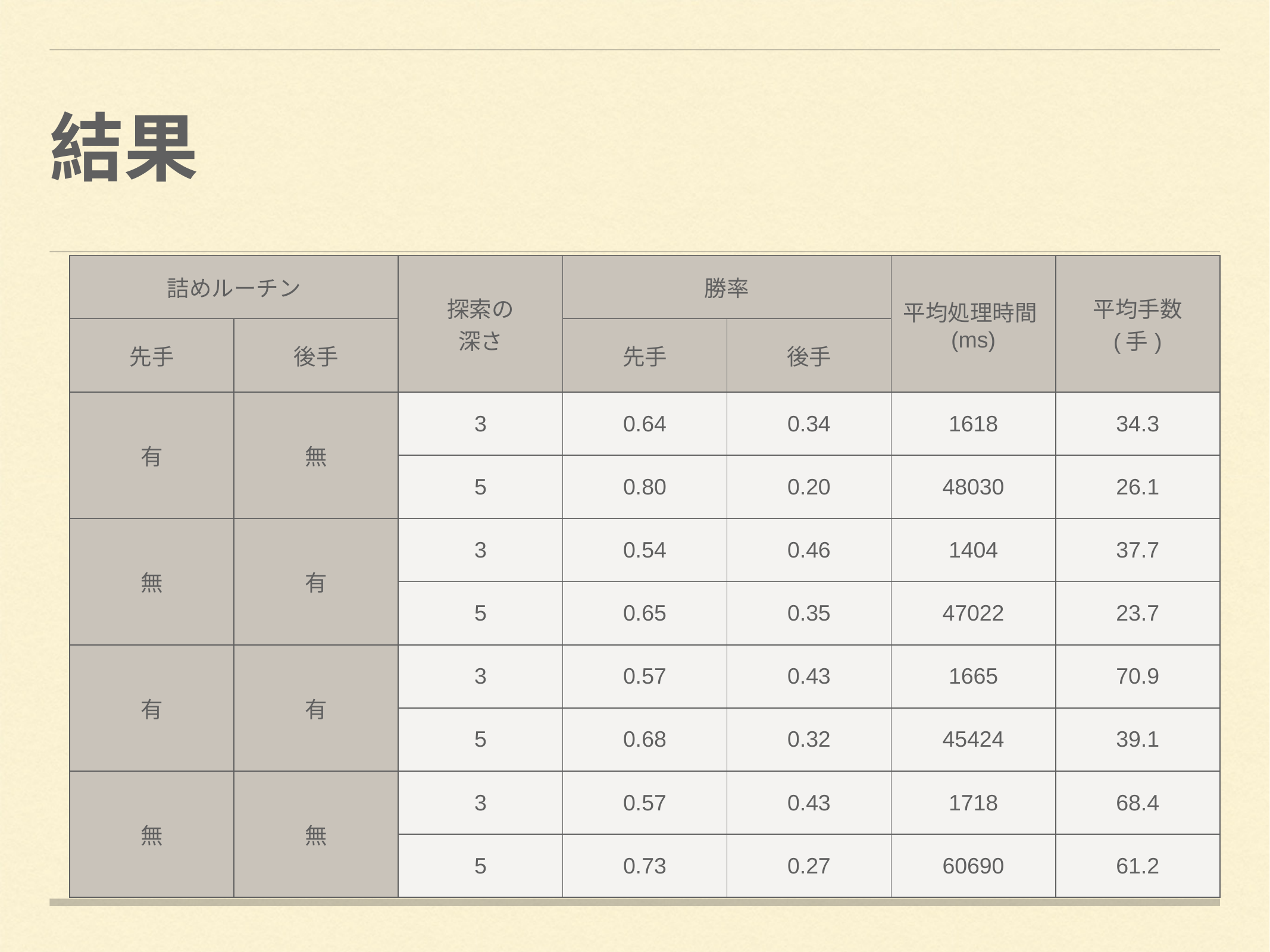

# 結果
| 詰めルーチン |  | 探索の 深さ | 勝率 |  | 平均処理時間(ms) | 平均手数 (手) |
| --- | --- | --- | --- | --- | --- | --- |
| 先手 | 後手 |  | 先手 | 後手 |  |  |
| 有 | 無 | 3 | 0.64 | 0.34 | 1618 | 34.3 |
|  |  | 5 | 0.80 | 0.20 | 48030 | 26.1 |
| 無 | 有 | 3 | 0.54 | 0.46 | 1404 | 37.7 |
|  |  | 5 | 0.65 | 0.35 | 47022 | 23.7 |
| 有 | 有 | 3 | 0.57 | 0.43 | 1665 | 70.9 |
|  |  | 5 | 0.68 | 0.32 | 45424 | 39.1 |
| 無 | 無 | 3 | 0.57 | 0.43 | 1718 | 68.4 |
|  |  | 5 | 0.73 | 0.27 | 60690 | 61.2 |